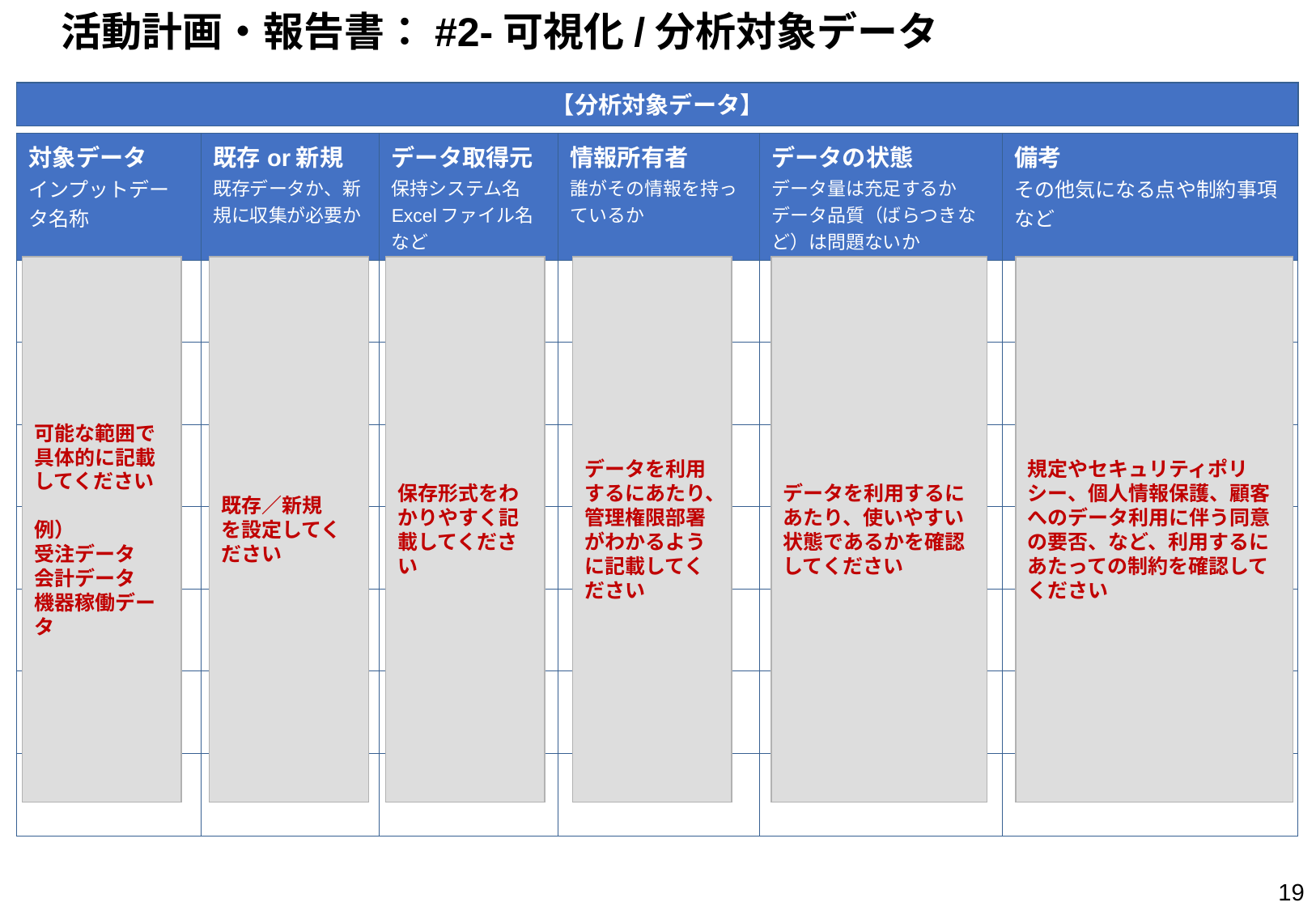

# 活動計画・報告書：#2-可視化/分析対象データ
【分析対象データ】
| 対象データ インプットデータ名称 | 既存or新規 既存データか、新規に収集が必要か | データ取得元 保持システム名 Excelファイル名など | 情報所有者 誰がその情報を持っているか | データの状態 データ量は充足するか データ品質（ばらつきなど）は問題ないか | 備考 その他気になる点や制約事項など |
| --- | --- | --- | --- | --- | --- |
|  |  |  |  |  |  |
|  |  |  |  |  |  |
|  |  |  |  |  |  |
|  |  |  |  |  |  |
|  |  |  |  |  |  |
|  |  |  |  |  |  |
|  |  |  |  |  |  |
可能な範囲で具体的に記載してください
例）
受注データ
会計データ
機器稼働データ
既存／新規
を設定してください
保存形式をわかりやすく記載してください
データを利用するにあたり、管理権限部署がわかるように記載してください
データを利用するにあたり、使いやすい状態であるかを確認してください
規定やセキュリティポリシー、個人情報保護、顧客へのデータ利用に伴う同意の要否、など、利用するにあたっての制約を確認してください
19